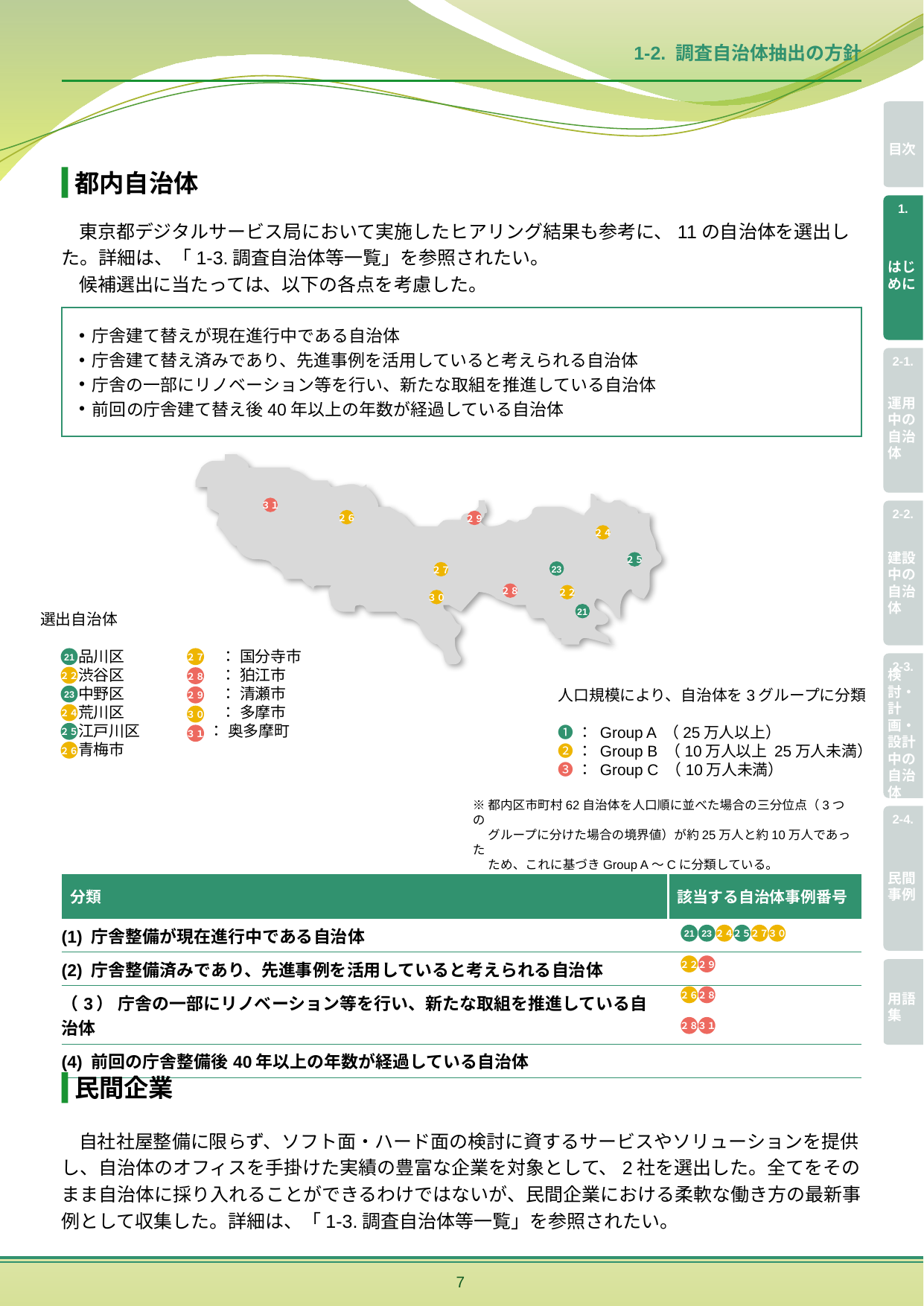

1-2. 調査自治体抽出の方針

都内自治体
東京都デジタルサービス局において実施したヒアリング結果も参考に、11の自治体を選出した。詳細は、「1-3.調査自治体等一覧」を参照されたい。
候補選出に当たっては、以下の各点を考慮した。
庁舎建て替えが現在進行中である自治体
庁舎建て替え済みであり、先進事例を活用していると考えられる自治体
庁舎の一部にリノベーション等を行い、新たな取組を推進している自治体
前回の庁舎建て替え後40年以上の年数が経過している自治体

３１
２６
２９
２４
２５
23
２７
２８
２２
３０
21
選出自治体

　 ： 品川区　　　　　　 ： 国分寺市
　 ： 渋谷区　　　　　　 ： 狛江市
　 ： 中野区　　　　　　 ： 清瀬市
　 ： 荒川区　　　　　　 ： 多摩市
　 ： 江戸川区 　　　　 ： 奥多摩町
　 ： 青梅市
21
２７
２２
２８
23
２９
２４
３０
２５
３１
２６
人口規模により、自治体を3グループに分類

❶： Group A （25万人以上）
❷： Group B （10万人以上 25万人未満）
❸： Group C （10万人未満）
※都内区市町村62自治体を人口順に並べた場合の三分位点（3つの
　 グループに分けた場合の境界値）が約25万人と約10万人であった
　 ため、これに基づきGroup A～Cに分類している。
| 分類 | 該当する自治体事例番号 |
| --- | --- |
| (1) 庁舎整備が現在進行中である自治体 |  |
| (2) 庁舎整備済みであり、先進事例を活用していると考えられる自治体 |  |
| （3） 庁舎の一部にリノベーション等を行い、新たな取組を推進している自治体 |  |
| (4) 前回の庁舎整備後40年以上の年数が経過している自治体 |  |
21
23
２４
２５
２７
３０
２２
２９
２６
２８
２８
３１

民間企業
自社社屋整備に限らず、ソフト面・ハード面の検討に資するサービスやソリューションを提供し、自治体のオフィスを手掛けた実績の豊富な企業を対象として、2社を選出した。全てをそのまま自治体に採り入れることができるわけではないが、民間企業における柔軟な働き方の最新事例として収集した。詳細は、「1-3.調査自治体等一覧」を参照されたい。
7